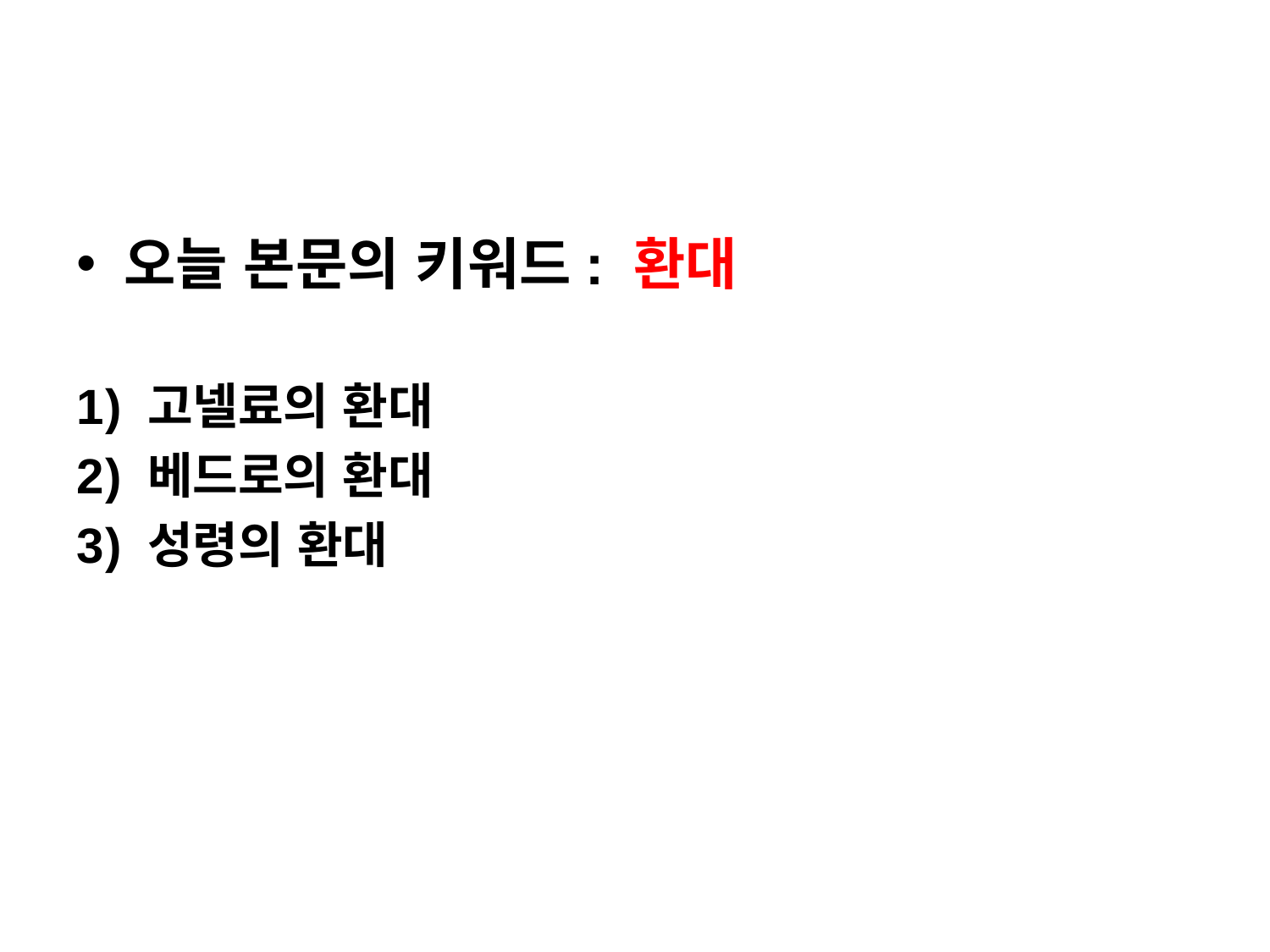

#
오늘 본문의 키워드: 환대

고넬료의 환대
베드로의 환대
성령의 환대